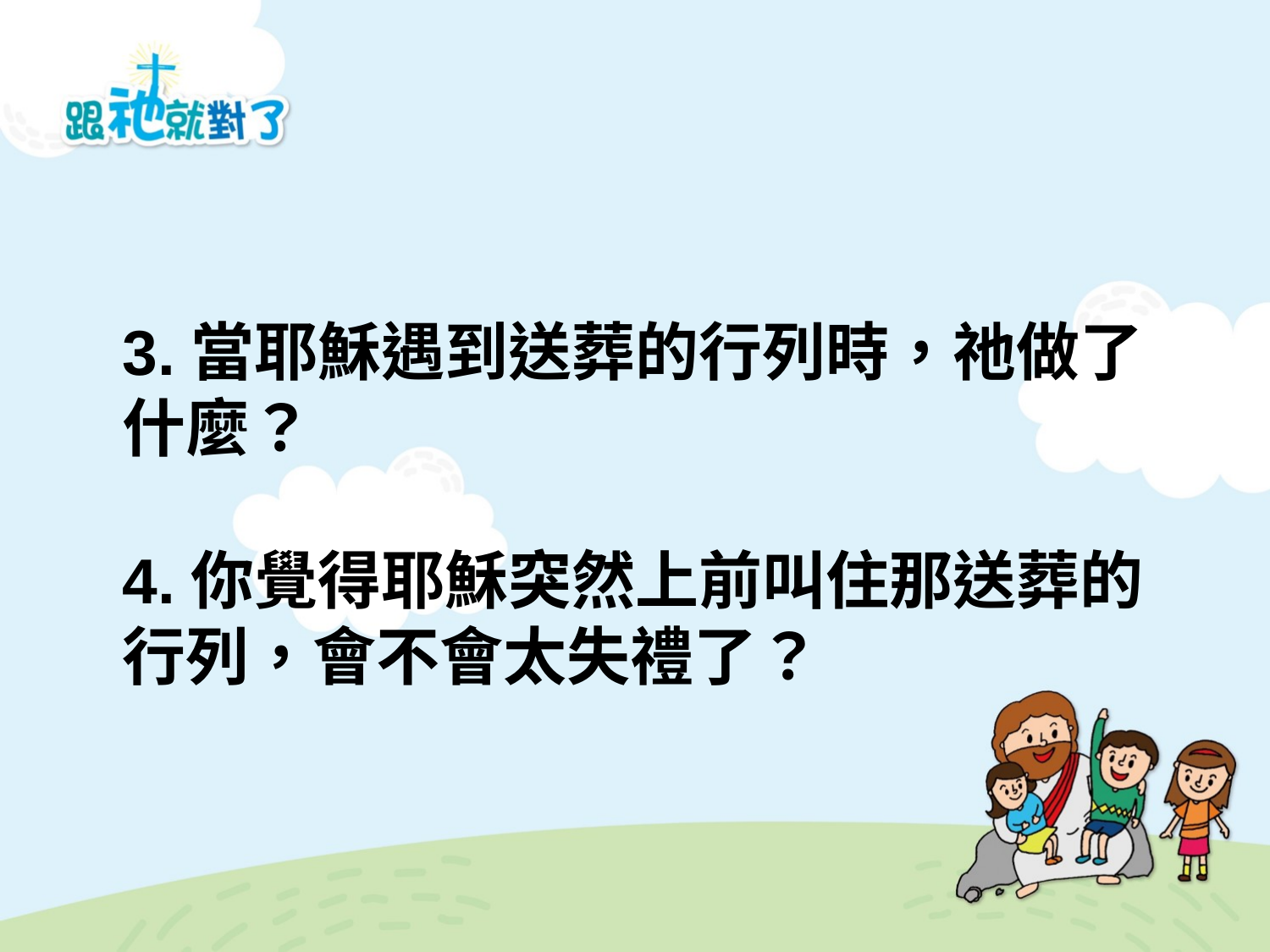

3.當耶穌遇到送葬的行列時，祂做了什麼？

4.你覺得耶穌突然上前叫住那送葬的行列，會不會太失禮了？